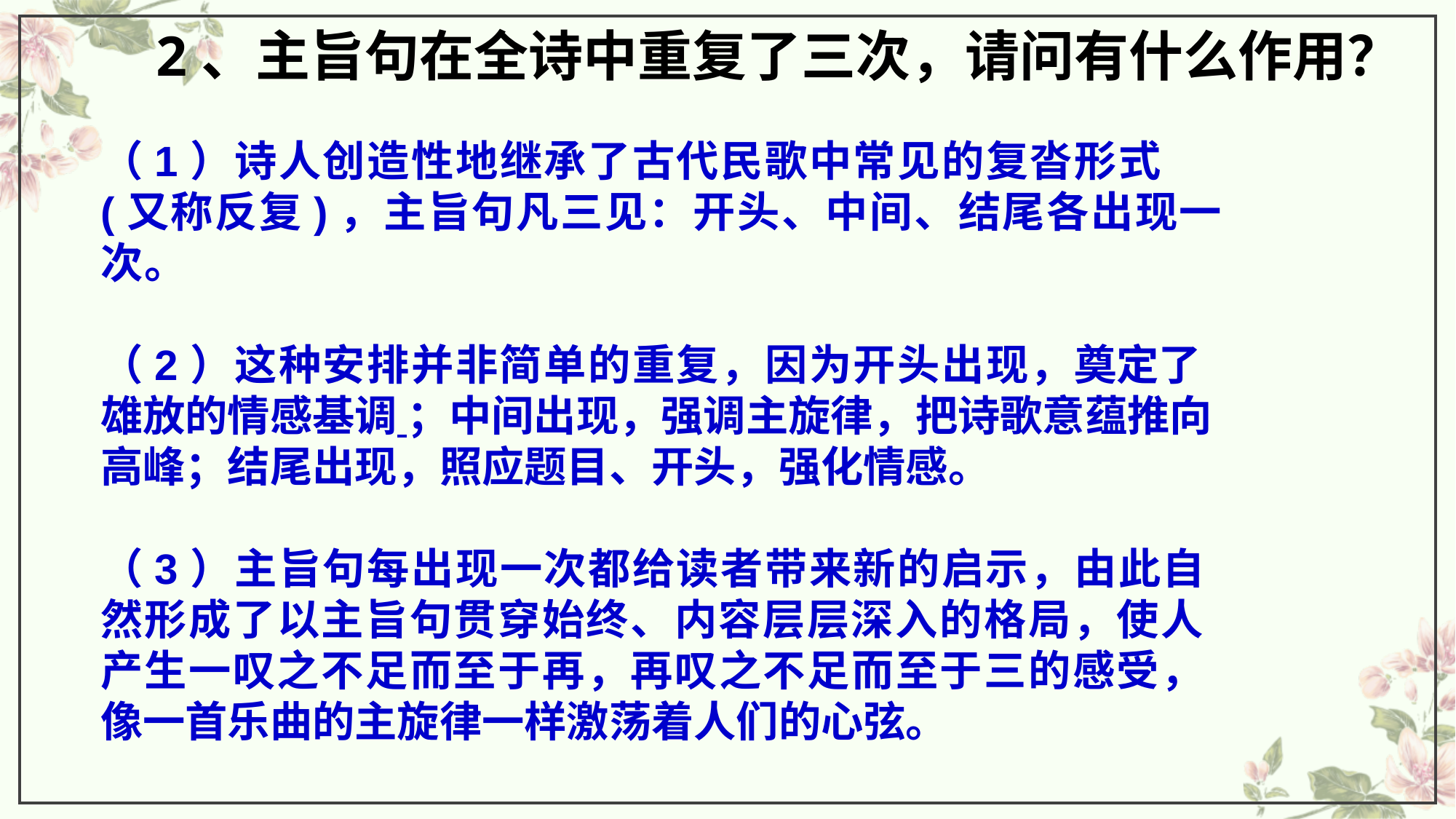

2、主旨句在全诗中重复了三次，请问有什么作用？
（1）诗人创造性地继承了古代民歌中常见的复沓形式(又称反复)，主旨句凡三见：开头、中间、结尾各出现一次。

（2）这种安排并非简单的重复，因为开头出现，奠定了雄放的情感基调 ；中间出现，强调主旋律，把诗歌意蕴推向高峰；结尾出现，照应题目、开头，强化情感。

（3）主旨句每出现一次都给读者带来新的启示，由此自然形成了以主旨句贯穿始终、内容层层深入的格局，使人产生一叹之不足而至于再，再叹之不足而至于三的感受，像一首乐曲的主旋律一样激荡着人们的心弦。